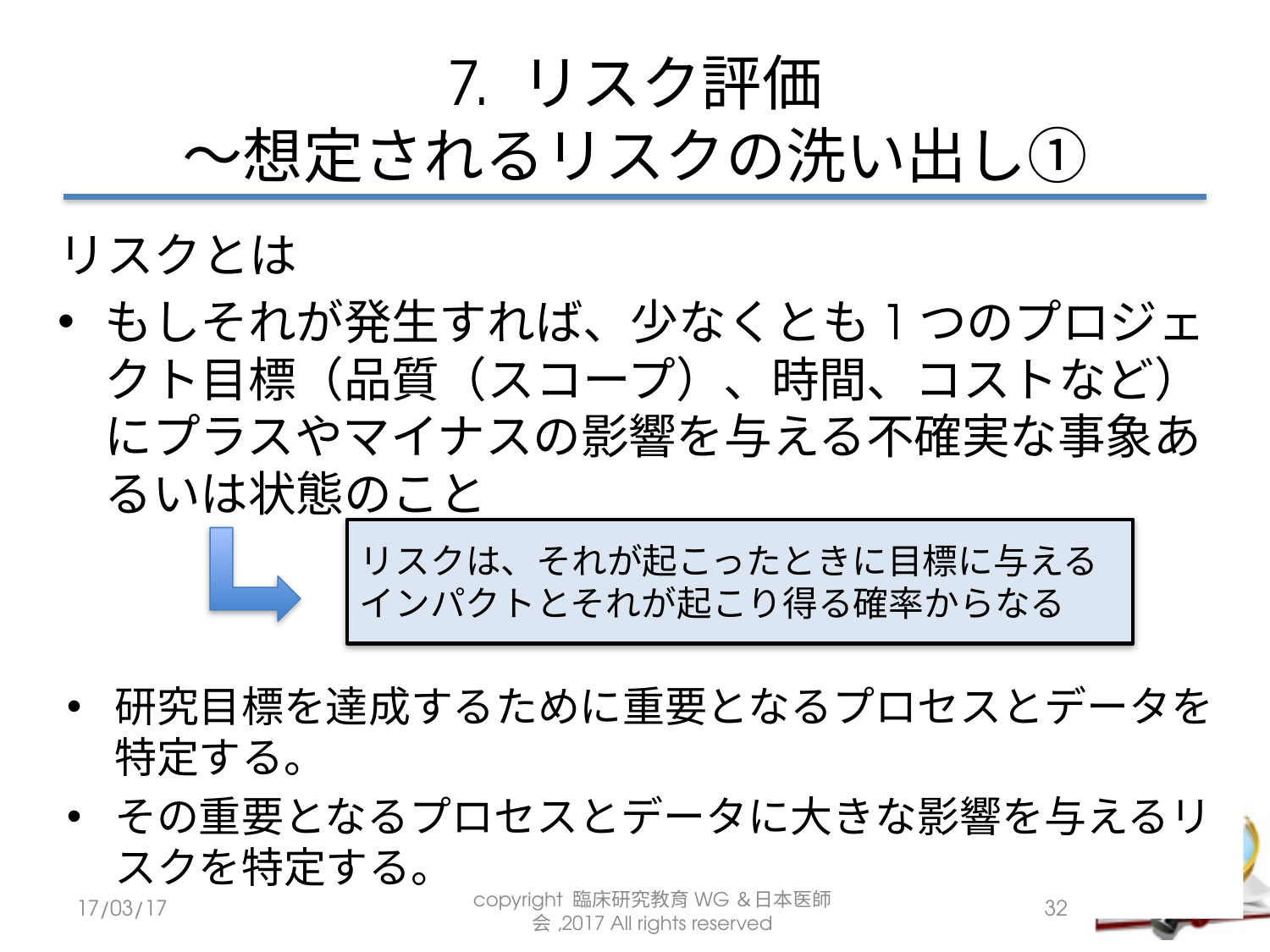

# 7. リスク評価 〜想定されるリスクの洗い出し①
リスクとは
もしそれが発生すれば、少なくとも1つのプロジェクト目標（品質（スコープ）、時間、コストなど）にプラスやマイナスの影響を与える不確実な事象あるいは状態のこと
リスクは、それが起こったときに目標に与えるインパクトとそれが起こり得る確率からなる

研究目標を達成するために重要となるプロセスとデータを特定する。
その重要となるプロセスとデータに大きな影響を与えるリスクを特定する。
17/03/17
copyright 臨床研究教育WG＆日本医師会,2017 All rights reserved
32